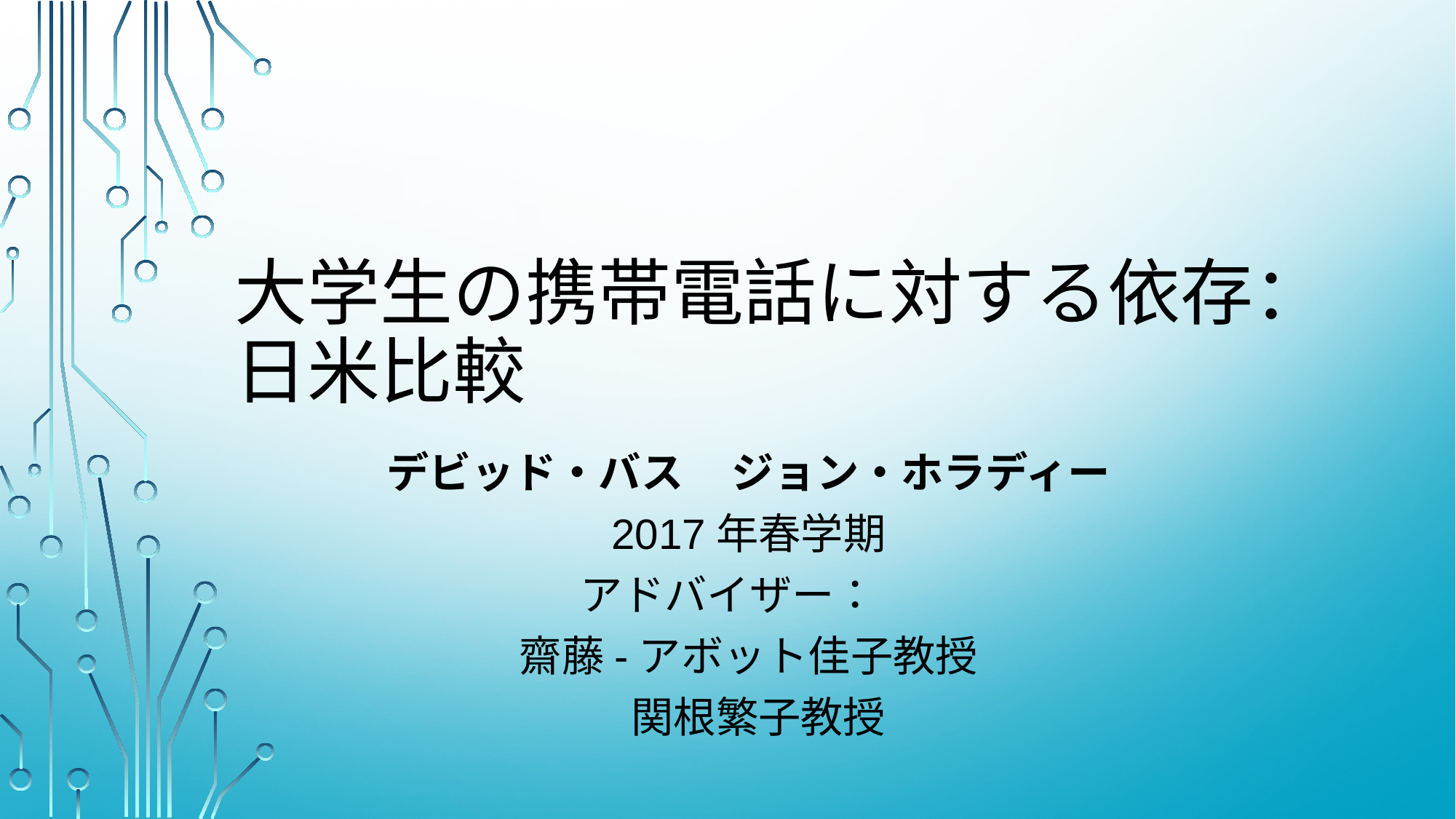

# 大学生の携帯電話に対する依存：日米比較
デビッド・バス     ジョン・ホラディー
2017年春学期
アドバイザー：
齋藤-アボット佳子教授
 関根繁子教授